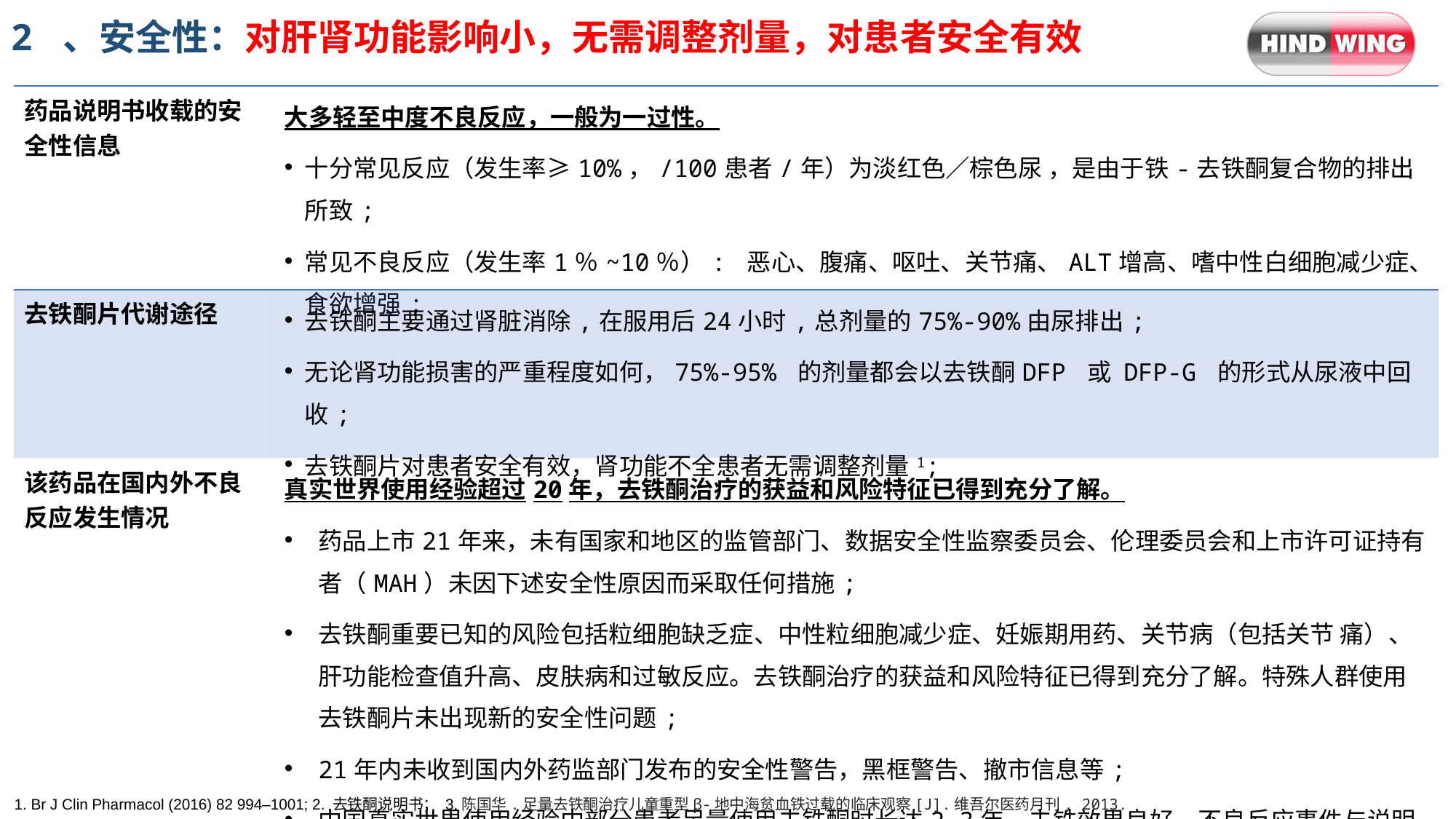

2 、安全性：对肝肾功能影响小，无需调整剂量，对患者安全有效
| 药品说明书收载的安全性信息 | 大多轻至中度不良反应，一般为一过性。 十分常见反应（发生率≥10%，/100患者/年）为淡红色／棕色尿 ，是由于铁-去铁酮复合物的排出所致; 常见不良反应（发生率1％~10％）: 恶心、腹痛、呕吐、关节痛、ALT增高、嗜中性白细胞减少症、食欲增强; |
| --- | --- |
| 去铁酮片代谢途径 | 去铁酮主要通过肾脏消除,在服用后24小时,总剂量的75%-90%由尿排出; 无论肾功能损害的严重程度如何，75%-95% 的剂量都会以去铁酮DFP 或 DFP-G 的形式从尿液中回收; 去铁酮片对患者安全有效，肾功能不全患者无需调整剂量1; |
| 该药品在国内外不良反应发生情况 | 真实世界使用经验超过20年，去铁酮治疗的获益和风险特征已得到充分了解。 药品上市21年来，未有国家和地区的监管部门、数据安全性监察委员会、伦理委员会和上市许可证持有者（MAH）未因下述安全性原因而采取任何措施; 去铁酮重要已知的风险包括粒细胞缺乏症、中性粒细胞减少症、妊娠期用药、关节病（包括关节 痛）、肝功能检查值升高、皮肤病和过敏反应。去铁酮治疗的获益和风险特征已得到充分了解。特殊人群使用去铁酮片未出现新的安全性问题; 21年内未收到国内外药监部门发布的安全性警告，黑框警告、撤市信息等; 中国真实世界使用经验中部分患者足量使用去铁酮时长达2-3年，去铁效果良好，不良反应事件与说明书所载一致，未观察到新的安全性信号，不良反应发生率低3。 |
1. Br J Clin Pharmacol (2016) 82 994–1001; 2. 去铁酮说明书； 3.陈国华.足量去铁酮治疗儿童重型β-地中海贫血铁过载的临床观察[J].维吾尔医药月刊, 2013.